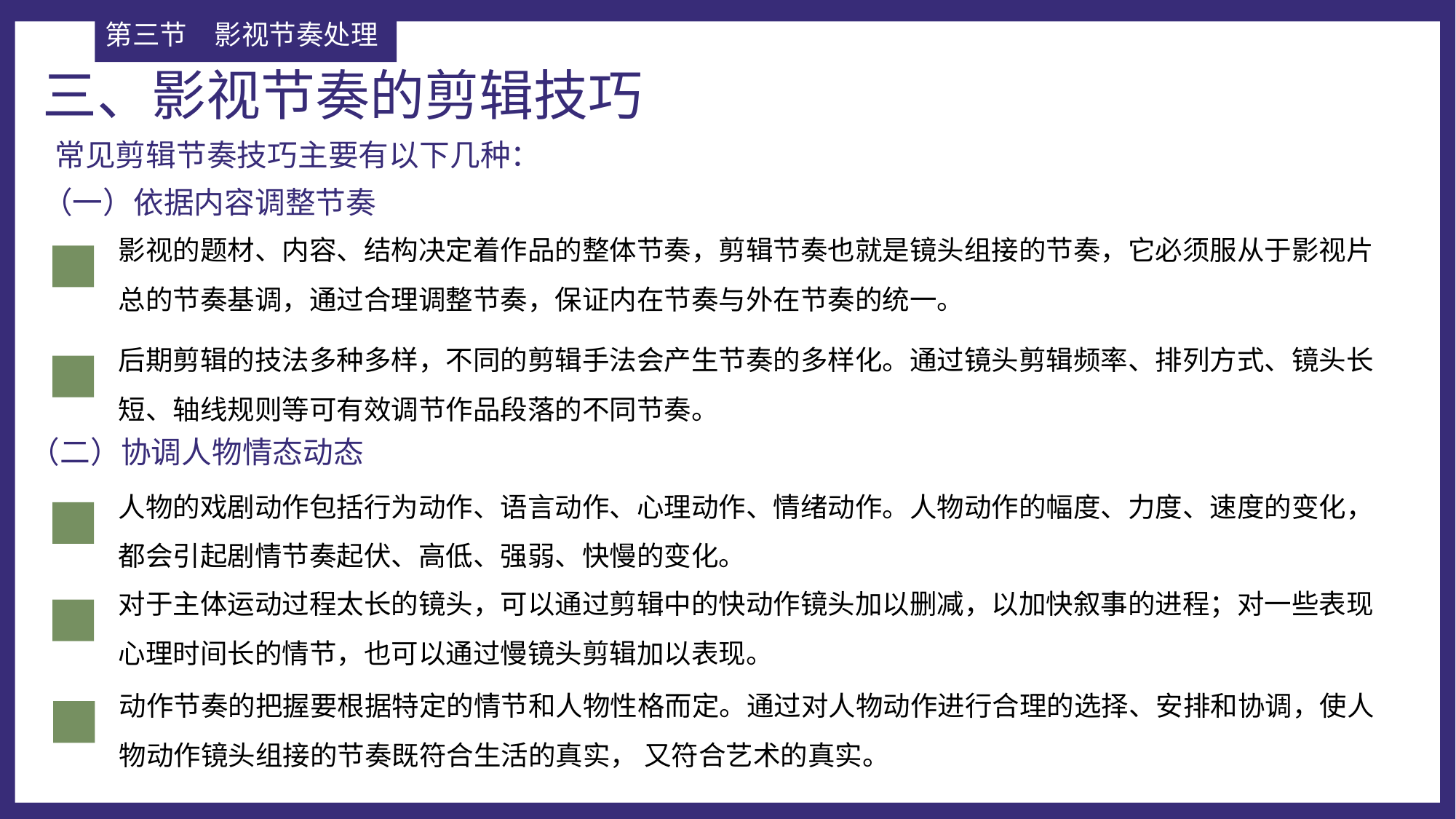

第三节	影视节奏处理
三、影视节奏的剪辑技巧
常见剪辑节奏技巧主要有以下几种：
（一）依据内容调整节奏
影视的题材、内容、结构决定着作品的整体节奏，剪辑节奏也就是镜头组接的节奏，它必须服从于影视片总的节奏基调，通过合理调整节奏，保证内在节奏与外在节奏的统一。

后期剪辑的技法多种多样，不同的剪辑手法会产生节奏的多样化。通过镜头剪辑频率、排列方式、镜头长短、轴线规则等可有效调节作品段落的不同节奏。

（二）协调人物情态动态
人物的戏剧动作包括行为动作、语言动作、心理动作、情绪动作。人物动作的幅度、力度、速度的变化，都会引起剧情节奏起伏、高低、强弱、快慢的变化。

对于主体运动过程太长的镜头，可以通过剪辑中的快动作镜头加以删减，以加快叙事的进程；对一些表现心理时间长的情节，也可以通过慢镜头剪辑加以表现。

动作节奏的把握要根据特定的情节和人物性格而定。通过对人物动作进行合理的选择、安排和协调，使人物动作镜头组接的节奏既符合生活的真实， 又符合艺术的真实。